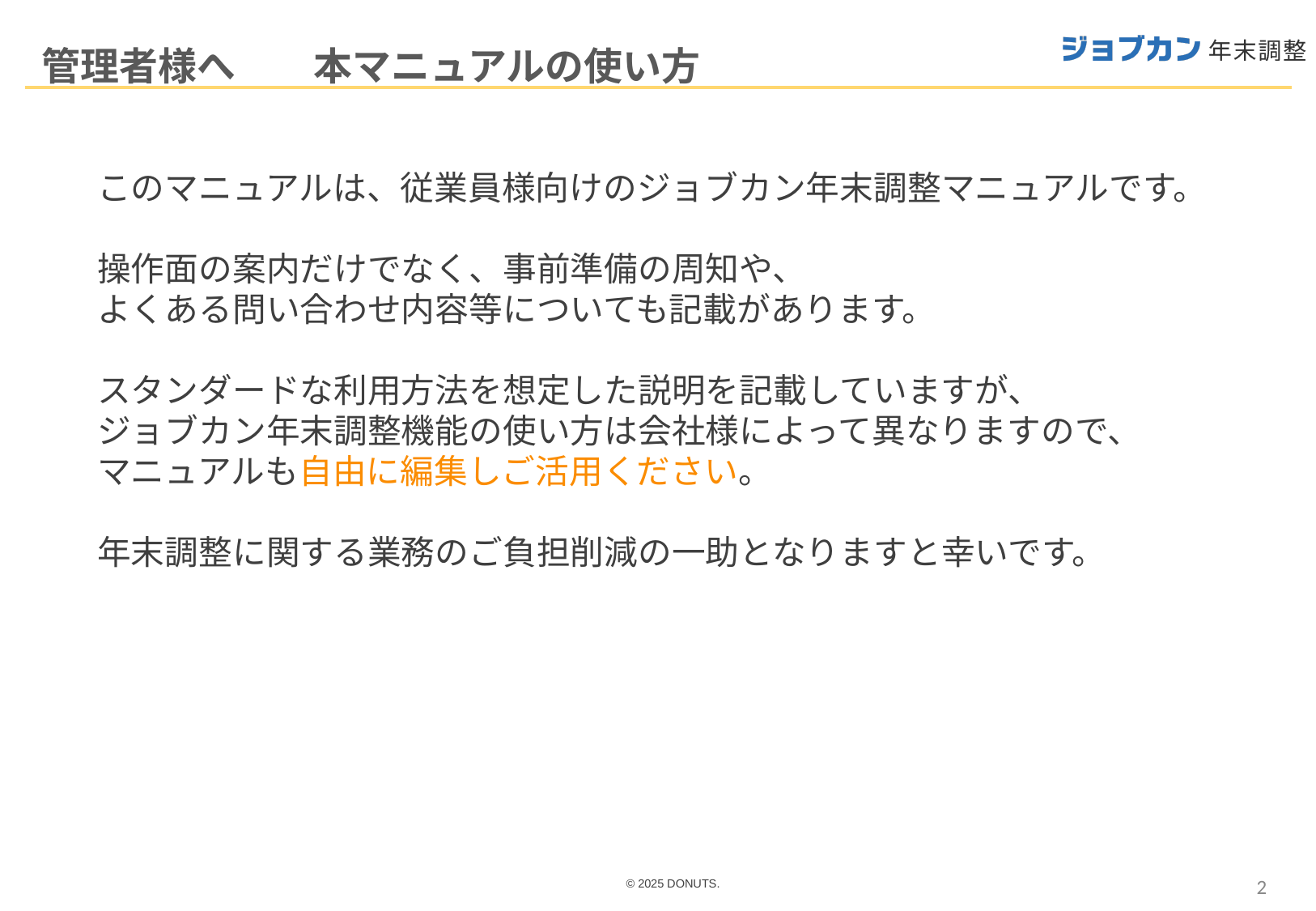

管理者様へ　　本マニュアルの使い方
このマニュアルは、従業員様向けのジョブカン年末調整マニュアルです。

操作面の案内だけでなく、事前準備の周知や、
よくある問い合わせ内容等についても記載があります。

スタンダードな利用方法を想定した説明を記載していますが、
ジョブカン年末調整機能の使い方は会社様によって異なりますので、
マニュアルも自由に編集しご活用ください。

年末調整に関する業務のご負担削減の一助となりますと幸いです。

2